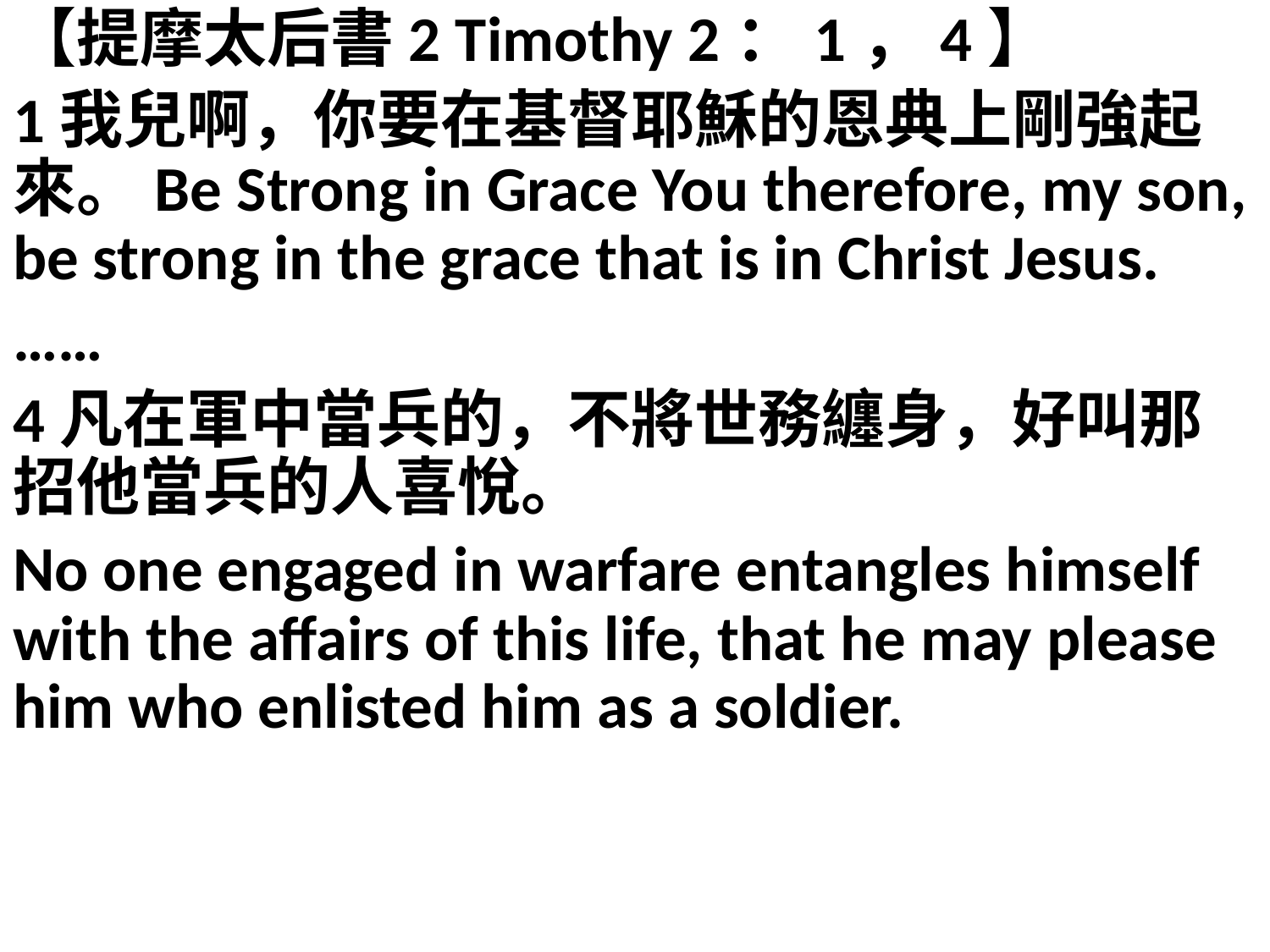

【提摩太后書2 Timothy 2：1，4】
1我兒啊，你要在基督耶穌的恩典上剛強起來。Be Strong in Grace You therefore, my son, be strong in the grace that is in Christ Jesus.
……
4凡在軍中當兵的，不將世務纏身，好叫那招他當兵的人喜悅。
No one engaged in warfare entangles himself with the affairs of this life, that he may please him who enlisted him as a soldier.